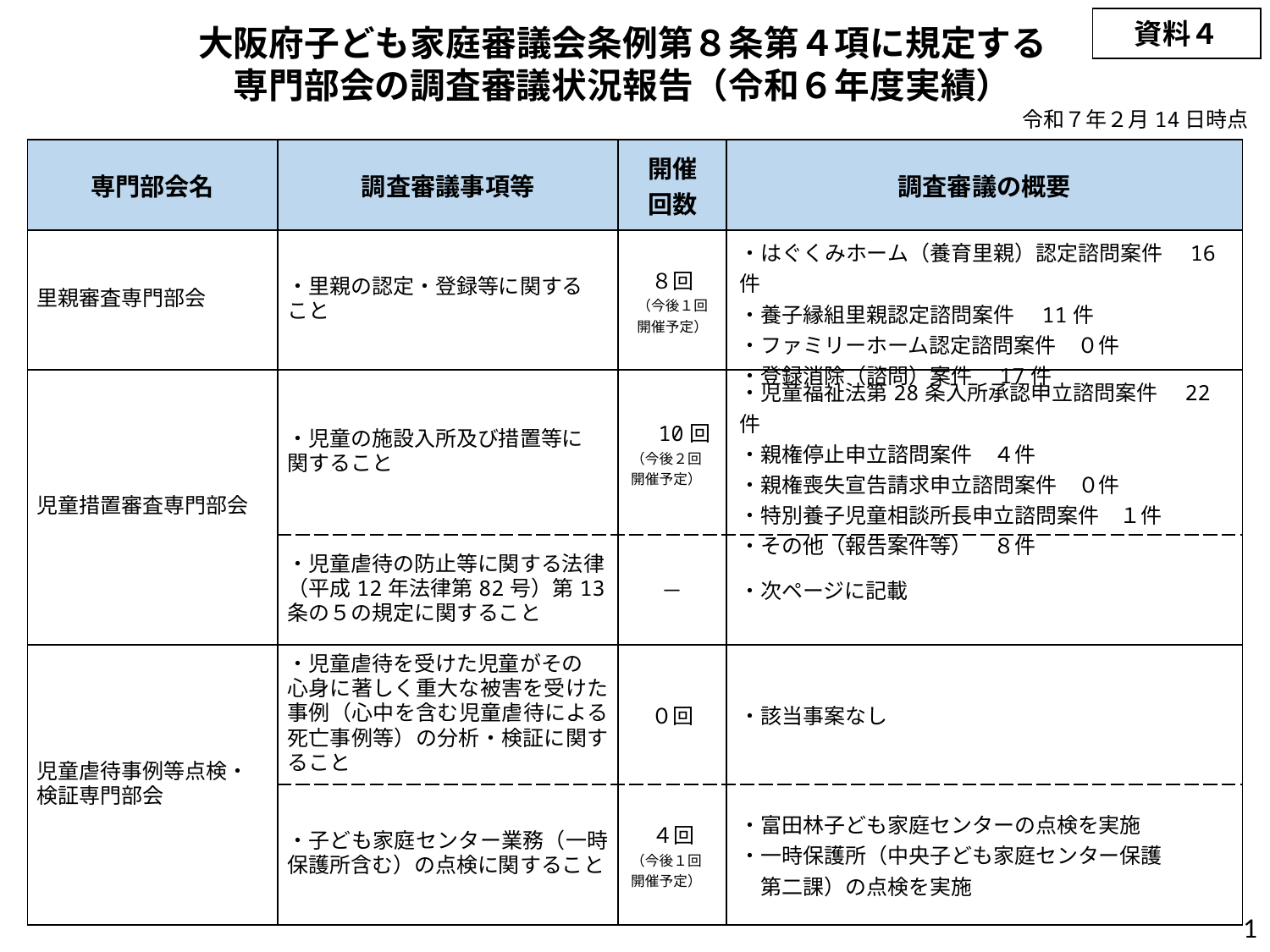

資料４
大阪府子ども家庭審議会条例第８条第４項に規定する
専門部会の調査審議状況報告（令和６年度実績）
令和７年２月14日時点
| 専門部会名 | 調査審議事項等 | 開催 回数 | 調査審議の概要 |
| --- | --- | --- | --- |
| 里親審査専門部会 | ・里親の認定・登録等に関する こと | ８回 （今後１回開催予定） | ・はぐくみホーム（養育里親）認定諮問案件　16件 ・養子縁組里親認定諮問案件　11件 ・ファミリーホーム認定諮問案件　０件 ・登録消除（諮問）案件　17件 |
| 児童措置審査専門部会 | ・児童の施設入所及び措置等に 関すること | 10回 （今後２回開催予定） | ・児童福祉法第28条入所承認申立諮問案件　22件 ・親権停止申立諮問案件　４件 ・親権喪失宣告請求申立諮問案件　０件 ・特別養子児童相談所長申立諮問案件　１件 ・その他（報告案件等）　８件 |
|  | ・児童虐待の防止等に関する法律 （平成12年法律第82号）第13条の５の規定に関すること | － | ・次ページに記載 |
| 児童虐待事例等点検・検証専門部会 | ・児童虐待を受けた児童がその 心身に著しく重大な被害を受けた事例（心中を含む児童虐待による死亡事例等）の分析・検証に関すること | ０回 | ・該当事案なし |
|  | ・子ども家庭センター業務（一時保護所含む）の点検に関すること | ４回 （今後１回開催予定） | ・富田林子ども家庭センターの点検を実施 ・一時保護所（中央子ども家庭センター保護 　第二課）の点検を実施 |
1